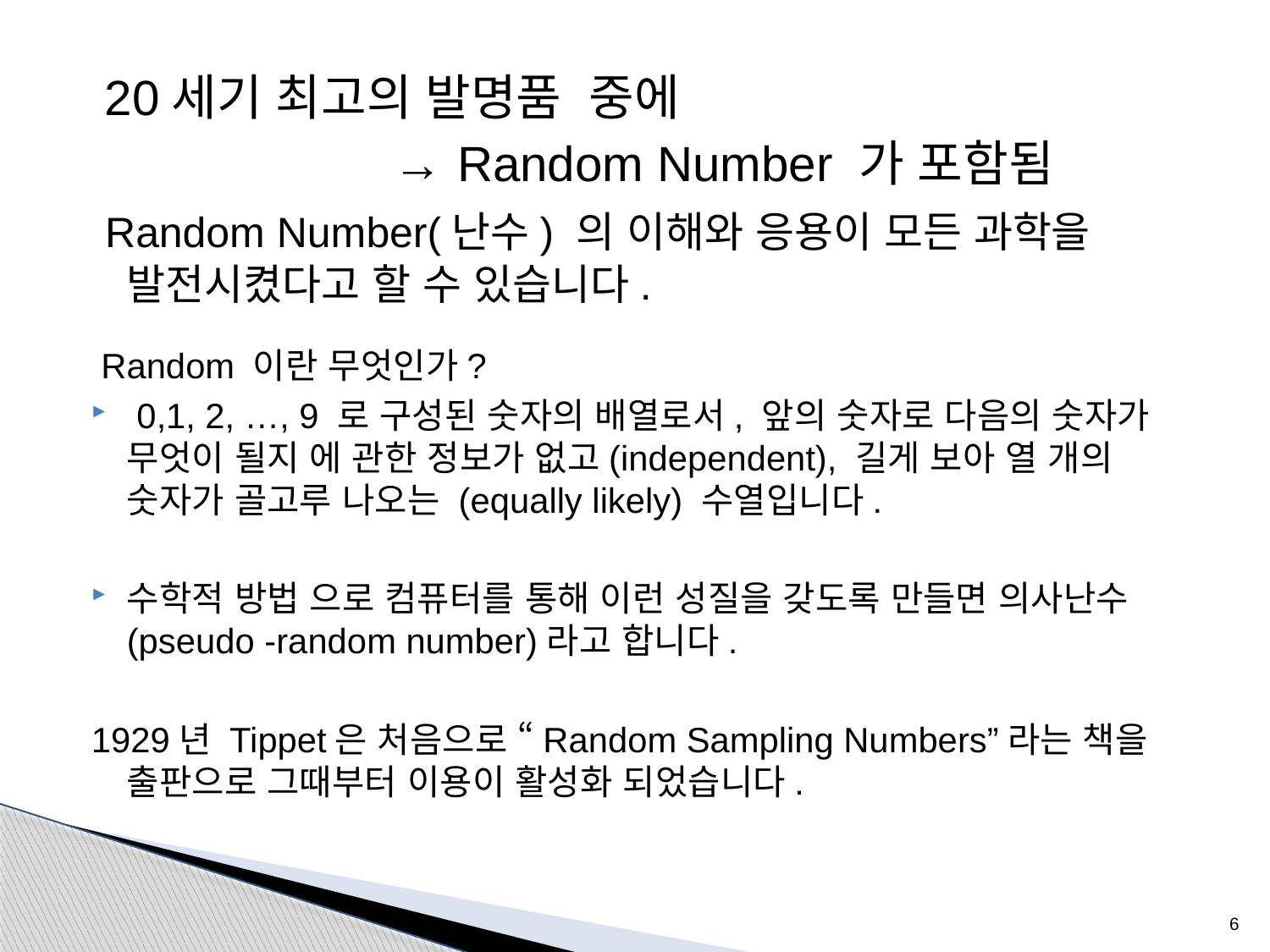

#
 20세기 최고의 발명품  중에
                      → Random Number 가 포함됨
 Random Number(난수) 의 이해와 응용이 모든 과학을 발전시켰다고 할 수 있습니다.

 Random 이란 무엇인가?
 0,1, 2, …, 9 로 구성된 숫자의 배열로서, 앞의 숫자로 다음의 숫자가 무엇이 될지 에 관한 정보가 없고(independent), 길게 보아 열 개의 숫자가 골고루 나오는 (equally likely) 수열입니다.

수학적 방법 으로 컴퓨터를 통해 이런 성질을 갖도록 만들면 의사난수 (pseudo -random number)라고 합니다.

1929년 Tippet은 처음으로 “Random Sampling Numbers”라는 책을 출판으로 그때부터 이용이 활성화 되었습니다.
6